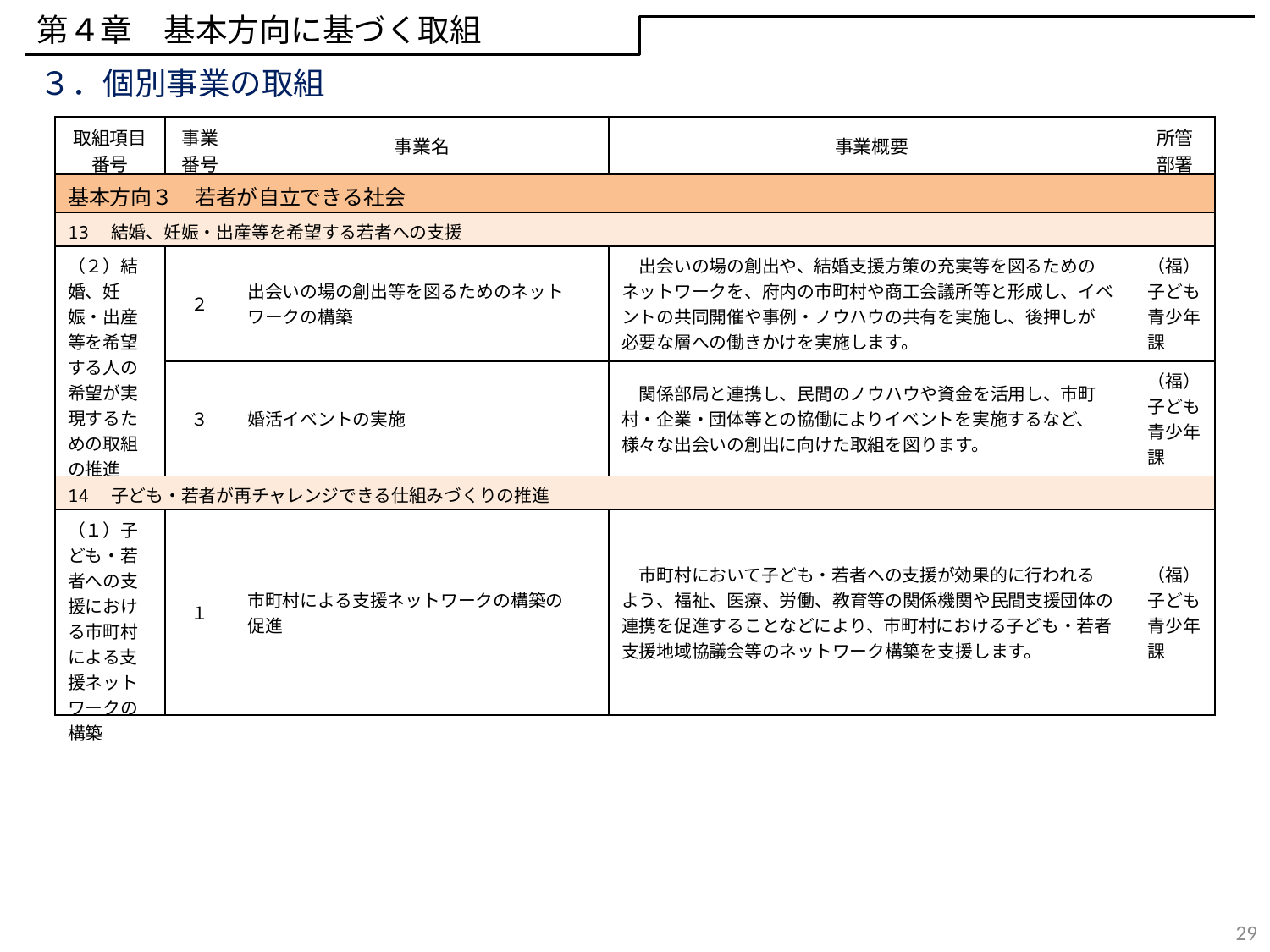

第４章　基本方向に基づく取組
３．個別事業の取組
| 取組項目 番号 | 事業 番号 | 事業名 | 事業概要 | 所管 部署 |
| --- | --- | --- | --- | --- |
| 基本方向３　若者が自立できる社会 |  |  |  |  |
| 13　結婚、妊娠・出産等を希望する若者への支援 |  |  |  |  |
| （２）結婚、妊娠・出産等を希望する人の希望が実現するための取組の推進 | ２ | 出会いの場の創出等を図るためのネットワークの構築 | 出会いの場の創出や、結婚支援方策の充実等を図るためのネットワークを、府内の市町村や商工会議所等と形成し、イベントの共同開催や事例・ノウハウの共有を実施し、後押しが 必要な層への働きかけを実施します。 | （福）子ども青少年課 |
|  | ３ | 婚活イベントの実施 | 関係部局と連携し、民間のノウハウや資金を活用し、市町村・企業・団体等との協働によりイベントを実施するなど、様々な出会いの創出に向けた取組を図ります。 | （福）子ども青少年課 |
| 14　子ども・若者が再チャレンジできる仕組みづくりの推進 |  |  |  |  |
| （１）子ども・若者への支援における市町村による支援ネットワークの構築 | １ | 市町村による支援ネットワークの構築の 促進 | 市町村において子ども・若者への支援が効果的に行われる よう、福祉、医療、労働、教育等の関係機関や民間支援団体の連携を促進することなどにより、市町村における子ども・若者支援地域協議会等のネットワーク構築を支援します。 | （福）子ども青少年課 |
29